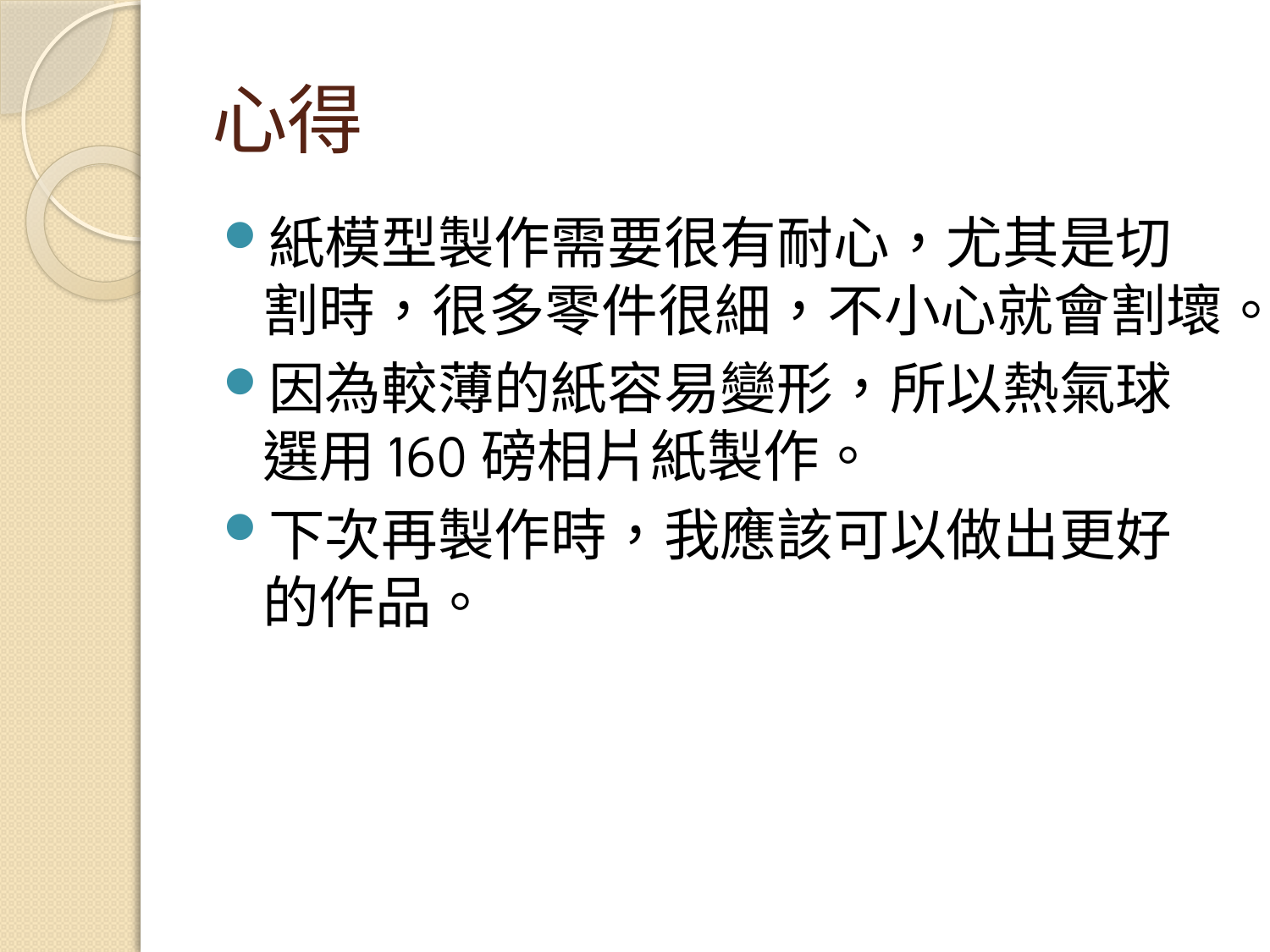

# 心得
紙模型製作需要很有耐心，尤其是切割時，很多零件很細，不小心就會割壞。
因為較薄的紙容易變形，所以熱氣球選用160磅相片紙製作。
下次再製作時，我應該可以做出更好的作品。